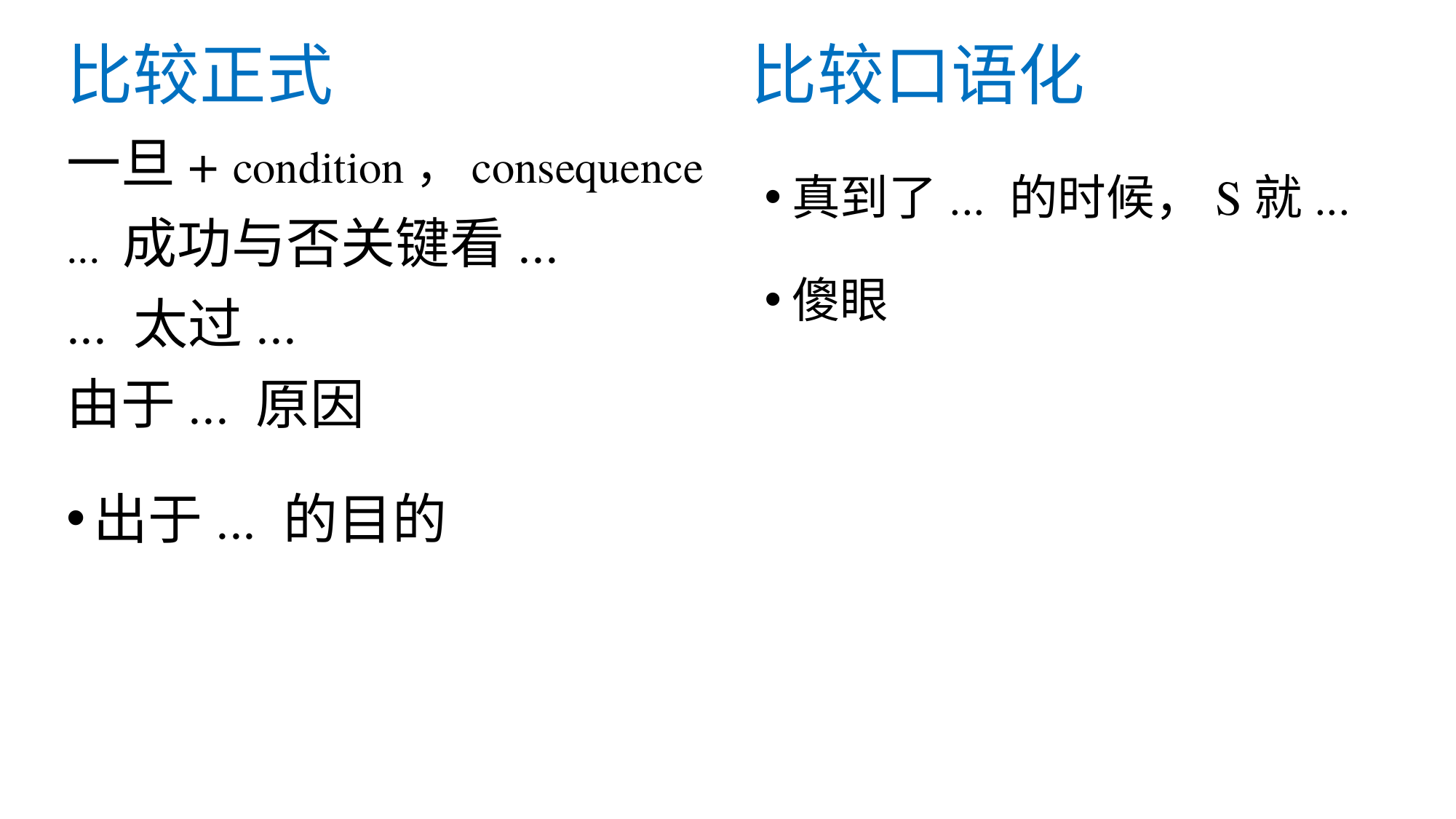

# 比较正式                            比较口语化
一旦+ condition，consequence
... 成功与否关键看...
... 太过...
由于... 原因
出于... 的目的
真到了... 的时候，S就...
傻眼